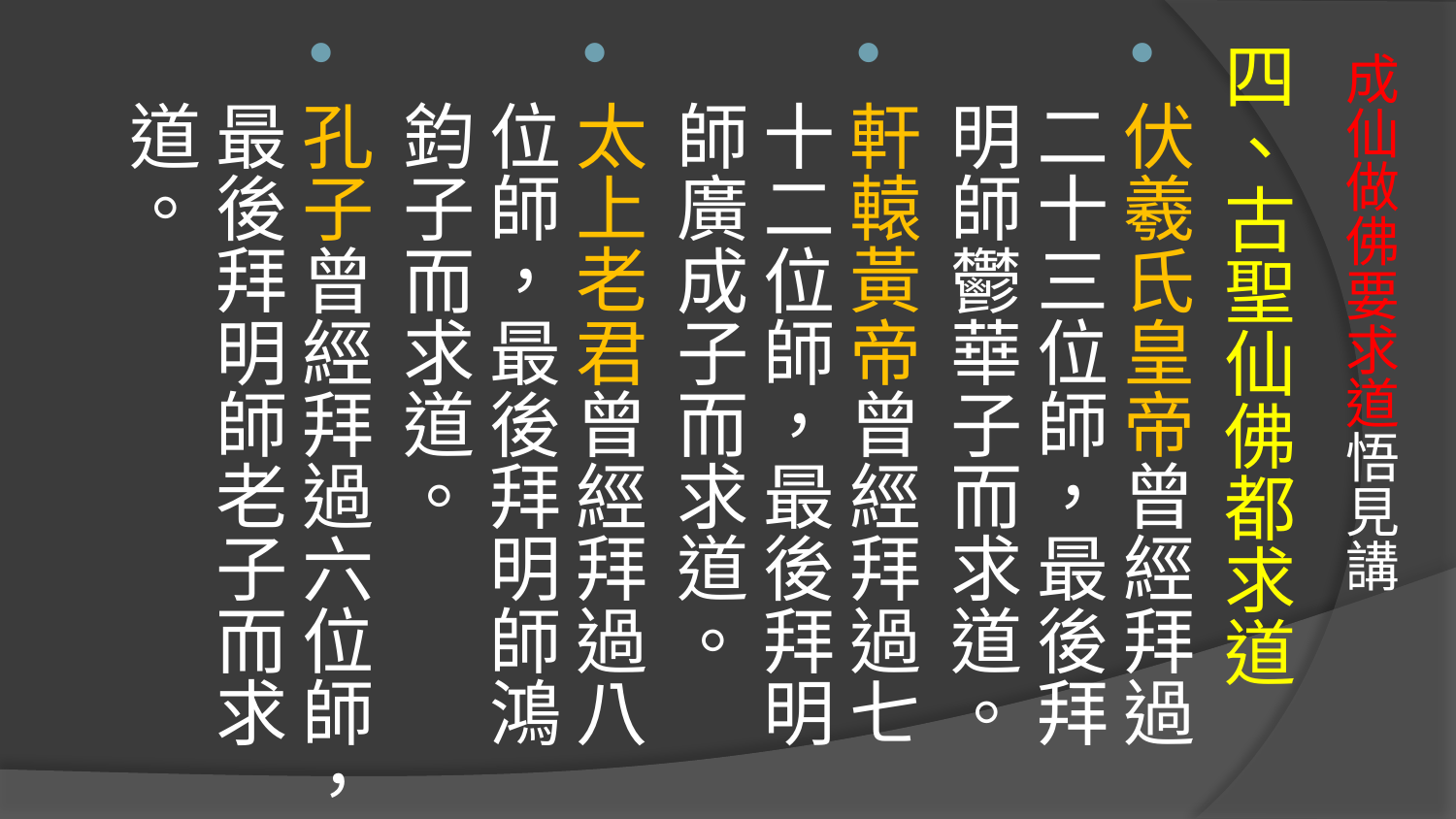

四、古聖仙佛都求道
伏羲氏皇帝曾經拜過二十三位師，最後拜明師鬱華子而求道。
軒轅黃帝曾經拜過七十二位師，最後拜明師廣成子而求道。
太上老君曾經拜過八位師，最後拜明師鴻鈞子而求道。
孔子曾經拜過六位師，最後拜明師老子而求道。

# 成仙做佛要求道悟見講